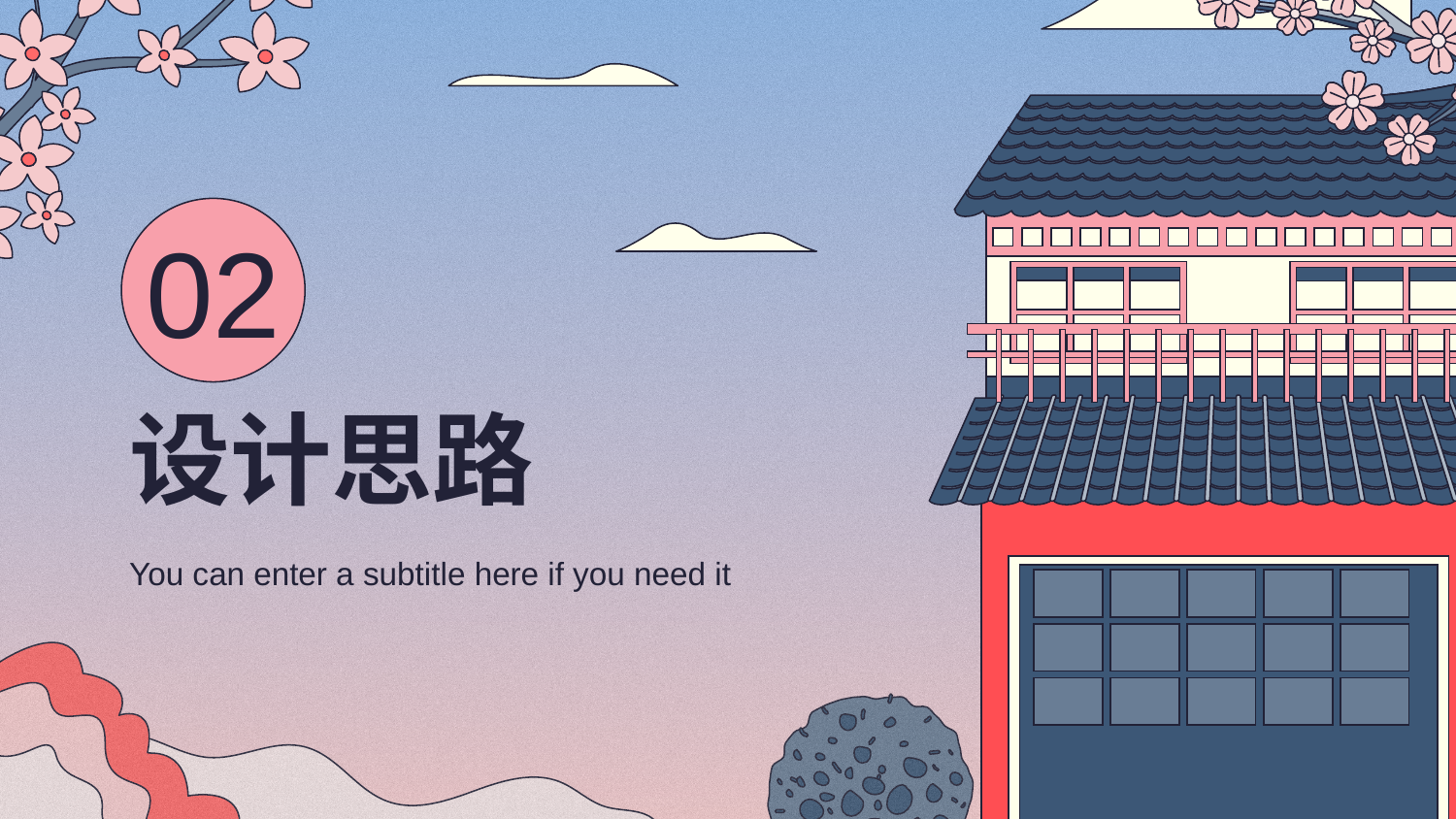

02

# 设计思路
You can enter a subtitle here if you need it